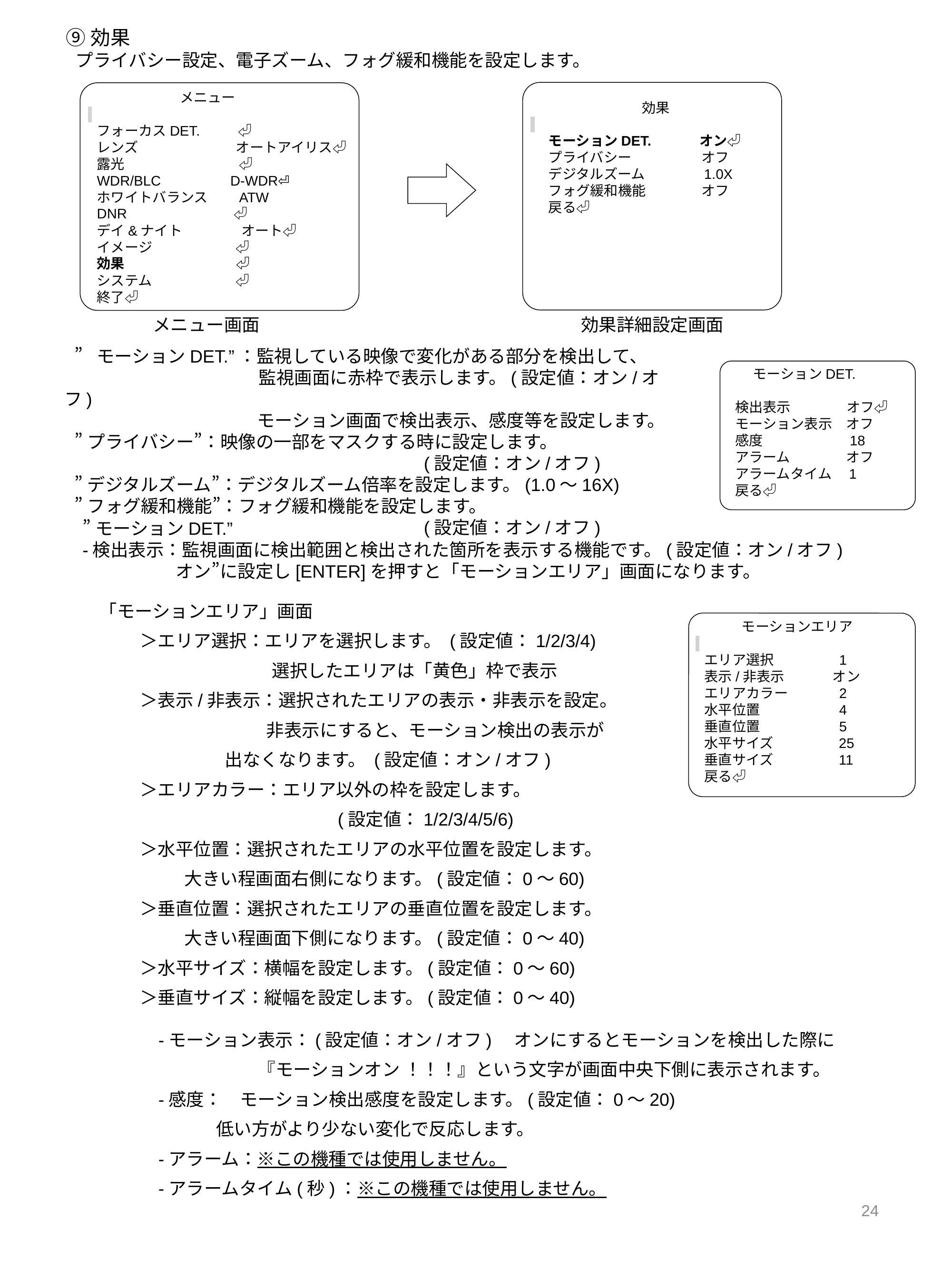

⑨効果
プライバシー設定、電子ズーム、フォグ緩和機能を設定します。

　　　　　　　　効果

モーションDET.　 　　オン⏎
プライバシー　　　　　オフ
デジタルズーム　　　　1.0X
フォグ緩和機能　　　　オフ
戻る⏎
　　　　　　　　     メニュー

フォーカスDET. 　　 ⏎
レンズ　　　　　　　オートアイリス⏎
露光　　　　　　　　 ⏎
WDR/BLC   　　　   D-WDR⏎
ホワイトバランス　　ATW
DNR　　　　　　　  ⏎
デイ&ナイト　　　　 オート⏎
イメージ　　　　　　⏎
効果　　　　　　　　⏎
システム　　　　　　⏎
終了⏎

　メニュー画面　　　　　　　　　　　　　　　　　　効果詳細設定画面
”モーションDET.”：監視している映像で変化がある部分を検出して、
　　　　　　 監視画面に赤枠で表示します。(設定値：オン/オフ)
　　　　　　　　　　 モーション画面で検出表示、感度等を設定します。
”プライバシー”：映像の一部をマスクする時に設定します。
　　　　　　　　                                                  (設定値：オン/オフ)
”デジタルズーム”：デジタルズーム倍率を設定します。(1.0～16X)
”フォグ緩和機能”：フォグ緩和機能を設定します。
　　　　　　　　                                                  (設定値：オン/オフ)
　　　モーションDET.

検出表示　　　　オフ⏎
モーション表示　オフ
感度　　　　　　18
アラーム　　　　オフ
アラームタイム　1
戻る⏎
”モーションDET.”
-検出表示：監視画面に検出範囲と検出された箇所を表示する機能です。(設定値：オン/オフ)
　 　　　　オン”に設定し[ENTER]を押すと「モーションエリア」画面になります。
「モーションエリア」画面
         ＞エリア選択：エリアを選択します。 (設定値：1/2/3/4)
　　　  　　　 　　　選択したエリアは「黄色」枠で表示
         ＞表示/非表示：選択されたエリアの表示・非表示を設定。
　　　      　　　　　非表示にすると、モーション検出の表示が
                              出なくなります。 (設定値：オン/オフ)
         ＞エリアカラー：エリア以外の枠を設定します。
 　　                                               (設定値：1/2/3/4/5/6)
         ＞水平位置：選択されたエリアの水平位置を設定します。
                    大きい程画面右側になります。(設定値：0～60)
         ＞垂直位置：選択されたエリアの垂直位置を設定します。
                    大きい程画面下側になります。(設定値：0～40)
         ＞水平サイズ：横幅を設定します。(設定値：0～60)
         ＞垂直サイズ：縦幅を設定します。(設定値：0～40)
　　              モーションエリア

エリア選択　　  　　1
表示/非表示　　　  オン
エリアカラー　　　  2
水平位置　　　　  　4
垂直位置　　　　  　5
水平サイズ　　　  　25
垂直サイズ　　　  　11
戻る⏎
-モーション表示：(設定値：オン/オフ)　オンにするとモーションを検出した際に
『モーションオン ！！！』という文字が画面中央下側に表示されます。
-感度：　モーション検出感度を設定します。(設定値：0～20)
低い方がより少ない変化で反応します。
-アラーム：※この機種では使用しません。
-アラームタイム(秒)：※この機種では使用しません。
24